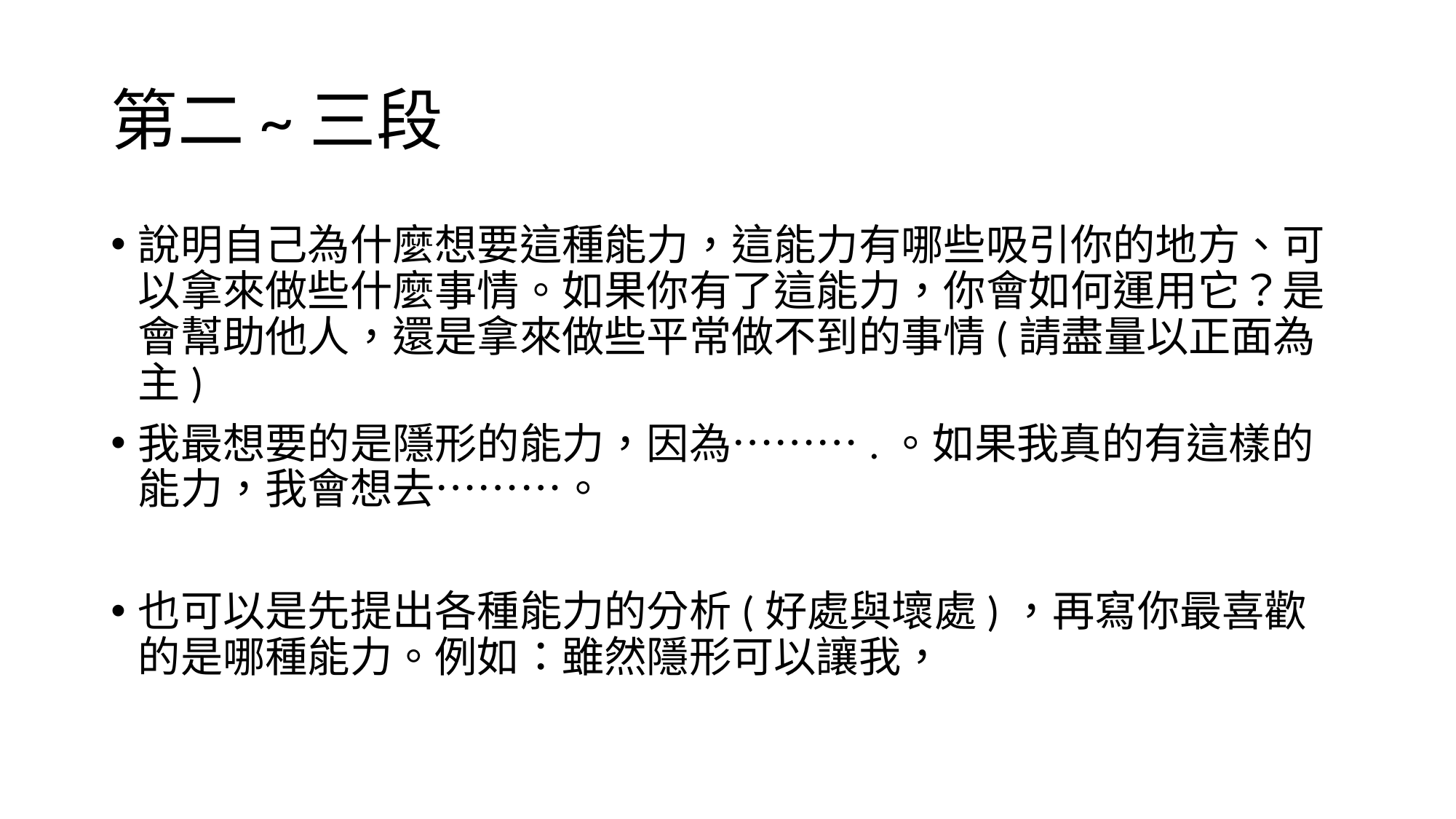

# 第二~三段
說明自己為什麼想要這種能力，這能力有哪些吸引你的地方、可以拿來做些什麼事情。如果你有了這能力，你會如何運用它？是會幫助他人，還是拿來做些平常做不到的事情(請盡量以正面為主)
我最想要的是隱形的能力，因為……….。如果我真的有這樣的能力，我會想去………。

也可以是先提出各種能力的分析(好處與壞處)，再寫你最喜歡的是哪種能力。例如：雖然隱形可以讓我，